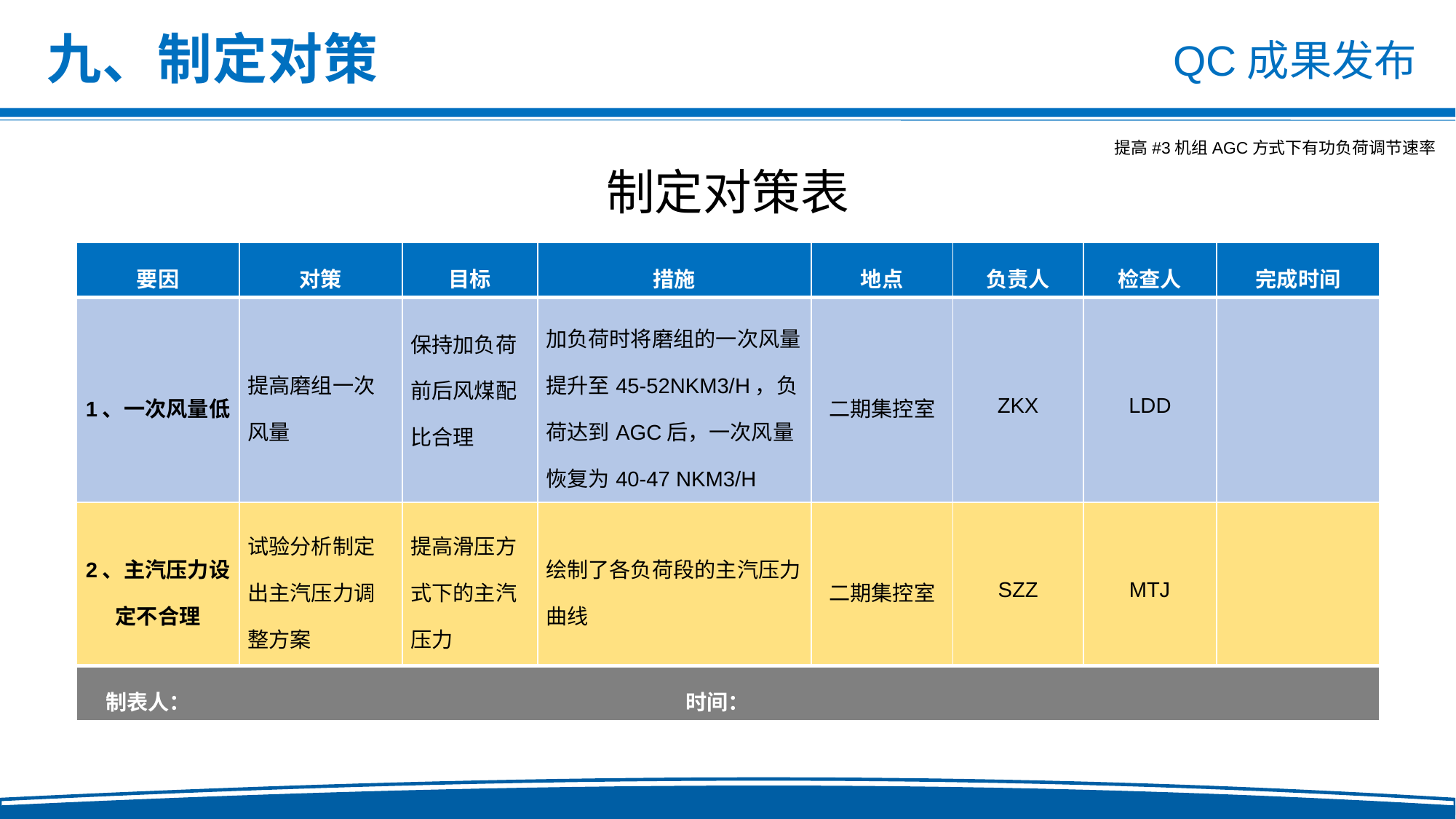

九、制定对策
制定对策表
| 要因 | 对策 | 目标 | 措施 | 地点 | 负责人 | 检查人 | 完成时间 |
| --- | --- | --- | --- | --- | --- | --- | --- |
| 1、一次风量低 | 提高磨组一次风量 | 保持加负荷前后风煤配比合理 | 加负荷时将磨组的一次风量提升至45-52NKM3/H，负荷达到AGC后，一次风量恢复为40-47 NKM3/H | 二期集控室 | ZKX | LDD |  |
| 2、主汽压力设定不合理 | 试验分析制定出主汽压力调整方案 | 提高滑压方式下的主汽压力 | 绘制了各负荷段的主汽压力曲线 | 二期集控室 | SZZ | MTJ |  |
| 制表人： 时间： |  |  |  |  |  |  |  |
.